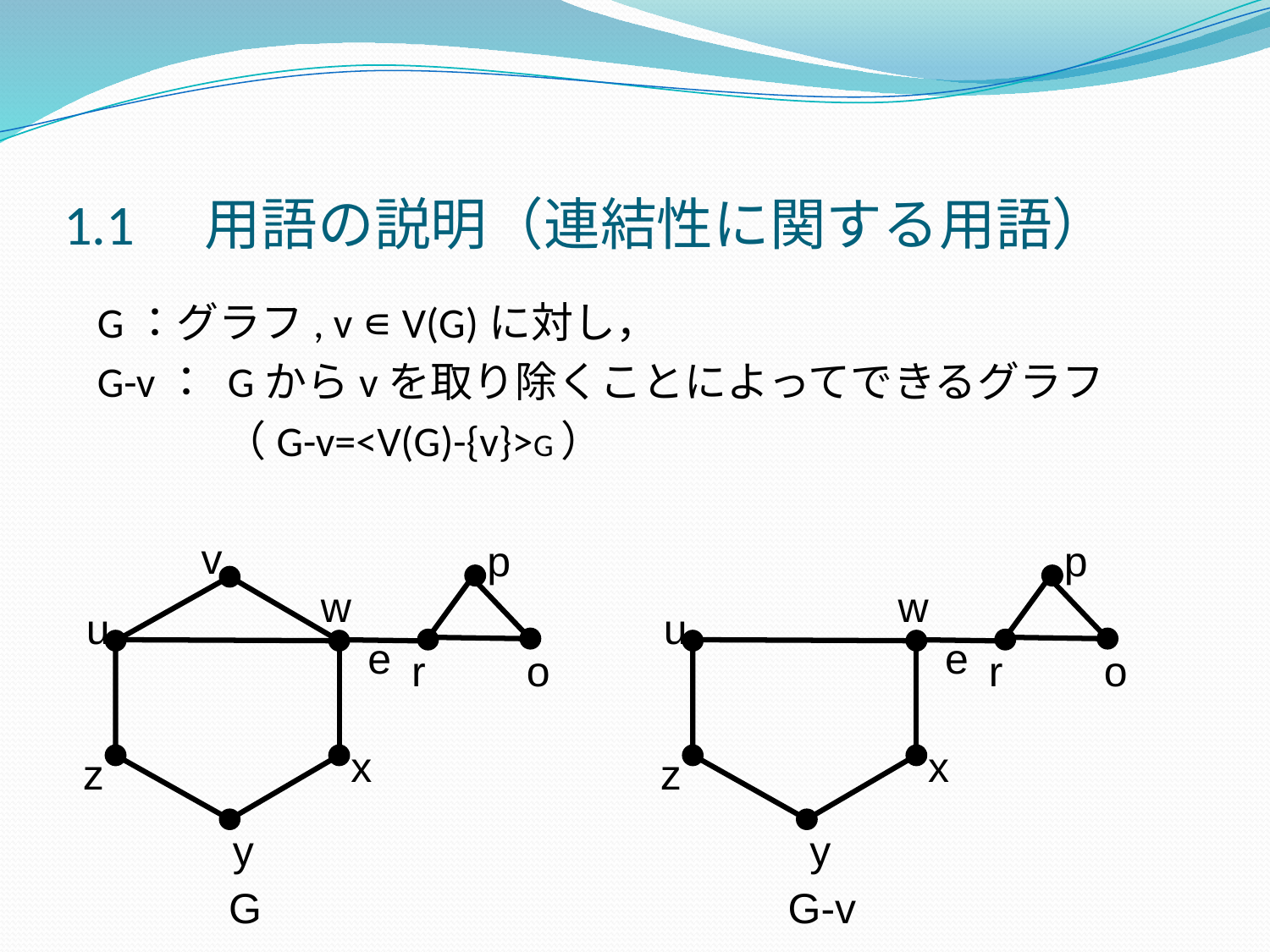

# 1.1　用語の説明（連結性に関する用語）

G：グラフ, v ∊ V(G)に対し，
G-v： Gからvを取り除くことによってできるグラフ
　　　（G-v=<V(G)-{v}>G）

v
p
p

w
w
u
u
e
e

r
o
r
o
x
x
z
z

y
y
G
G-v